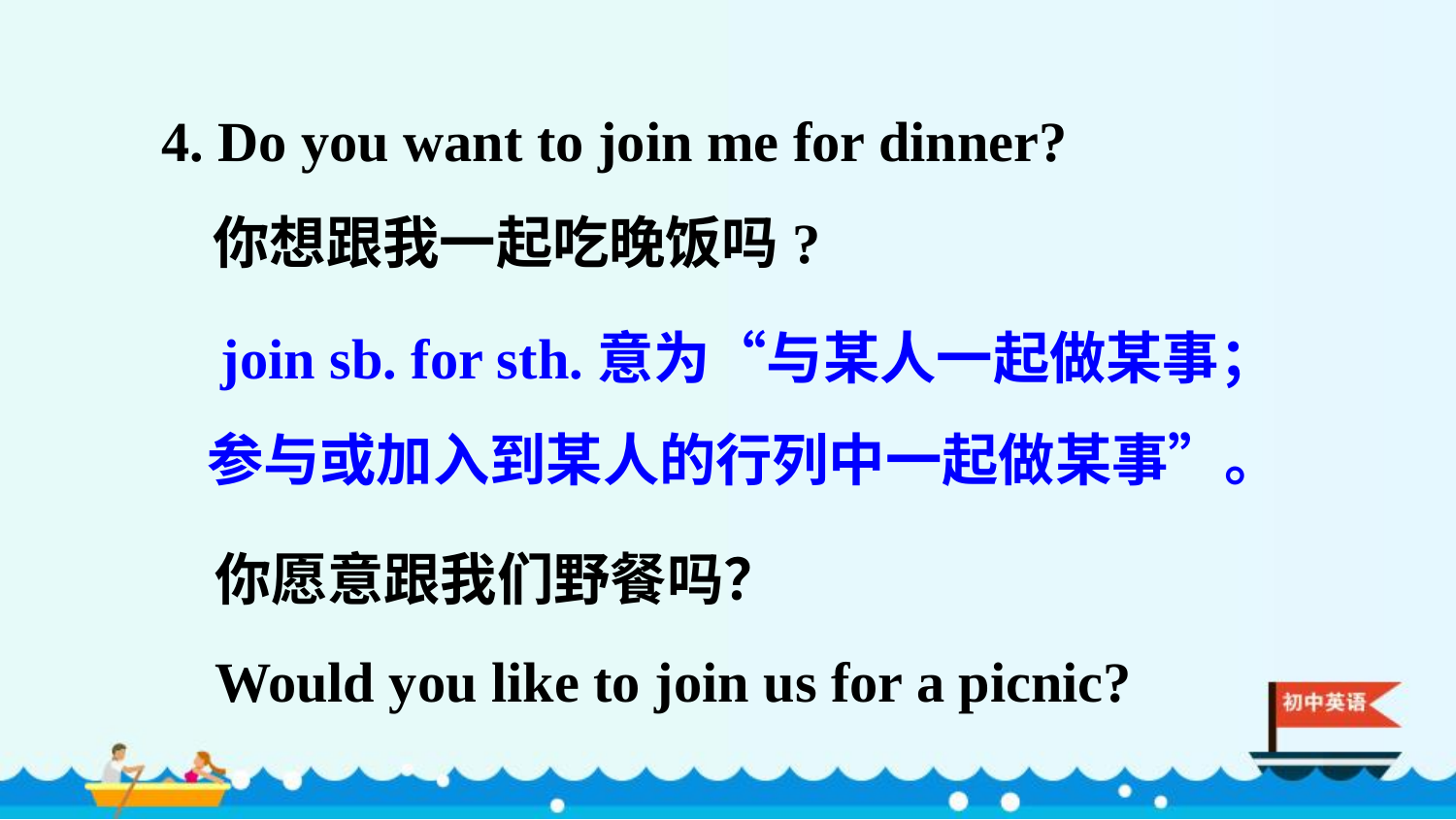

4. Do you want to join me for dinner?
   你想跟我一起吃晚饭吗?
 join sb. for sth.意为“与某人一起做某事；参与或加入到某人的行列中一起做某事”。
你愿意跟我们野餐吗？
Would you like to join us for a picnic?